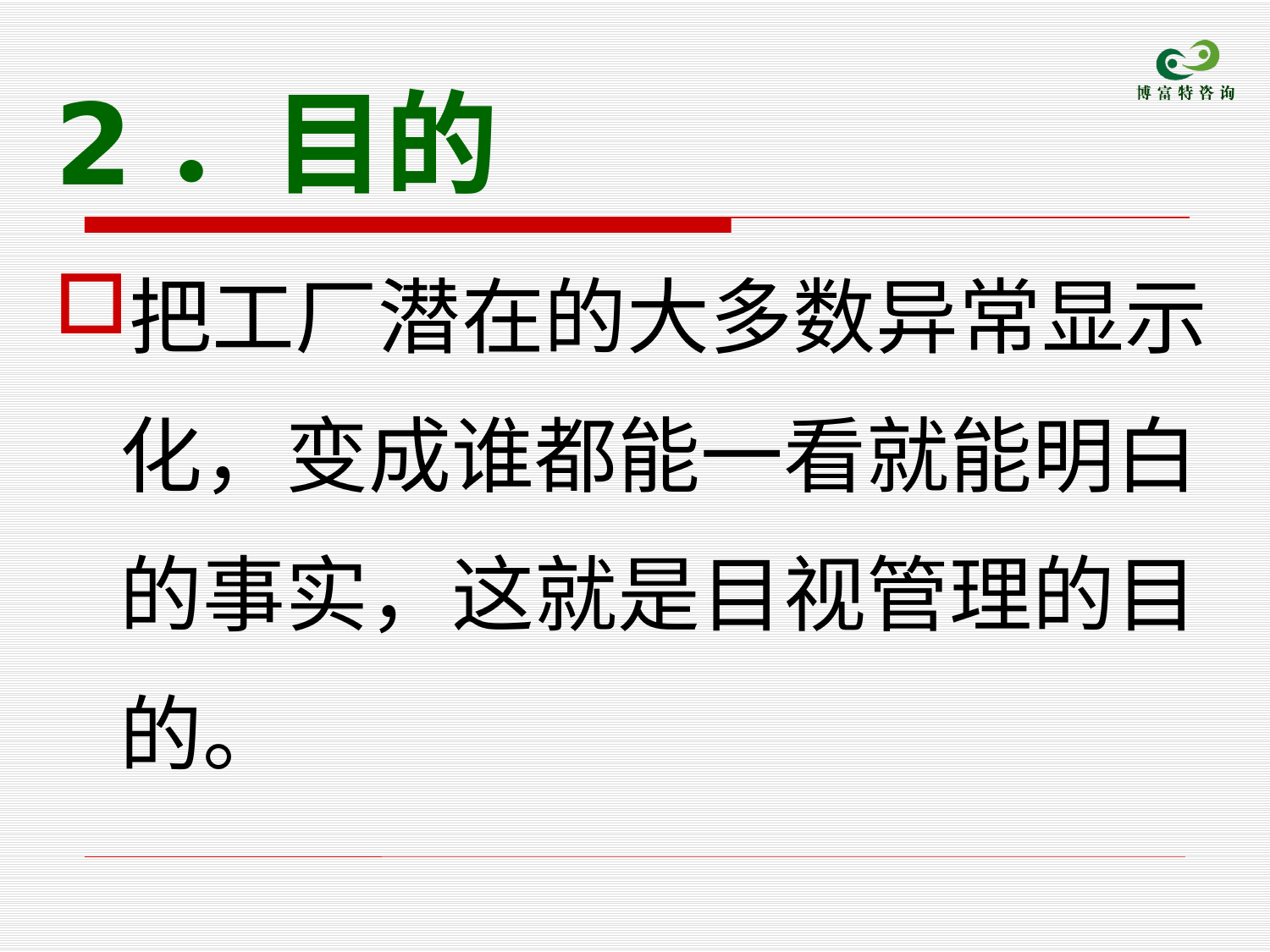

2．目的
把工厂潜在的大多数异常显示化，变成谁都能一看就能明白的事实，这就是目视管理的目的。
453